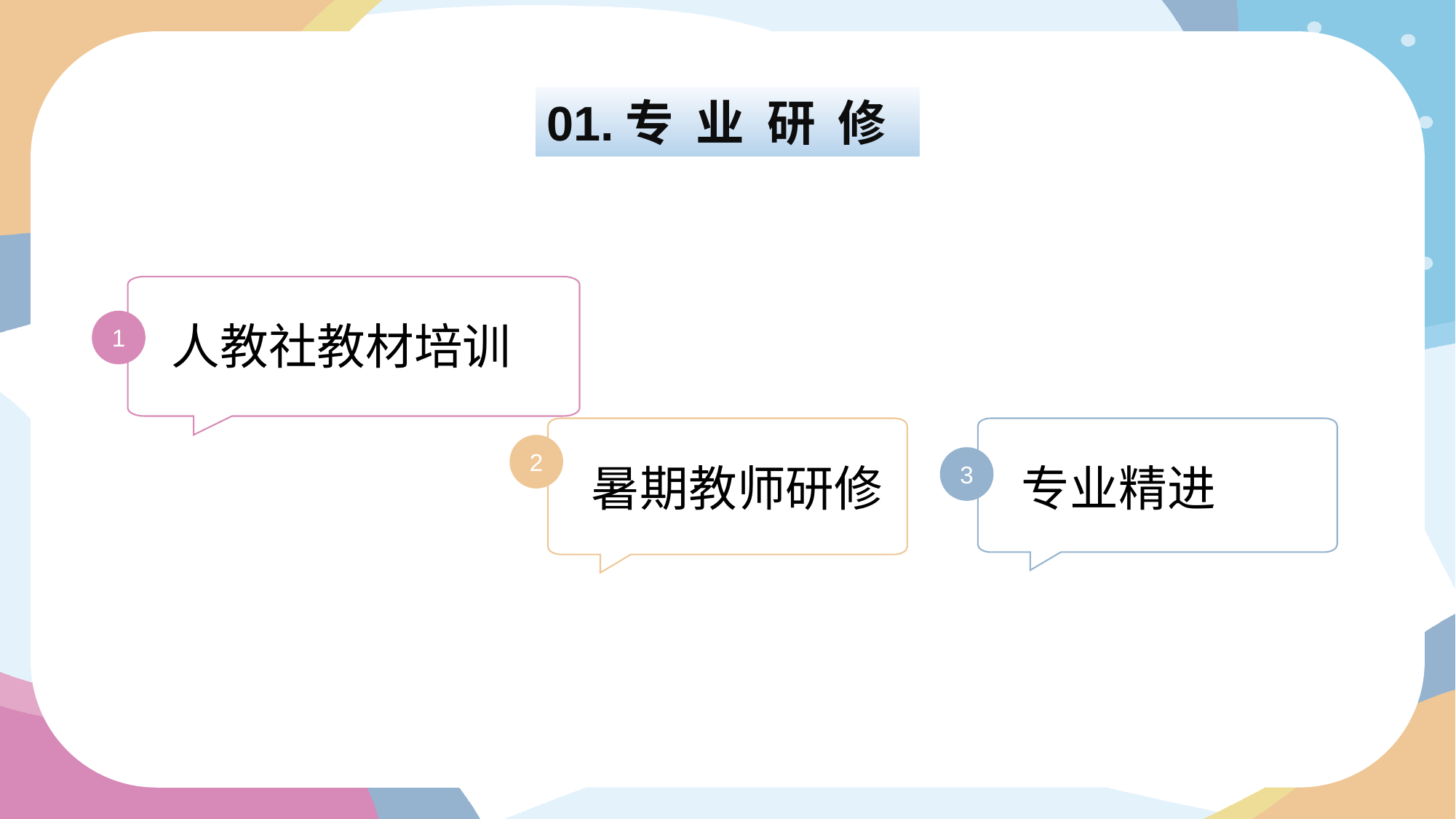

01.专  业  研  修
人教社教材培训
1
暑期教师研修
专业精进
2
3